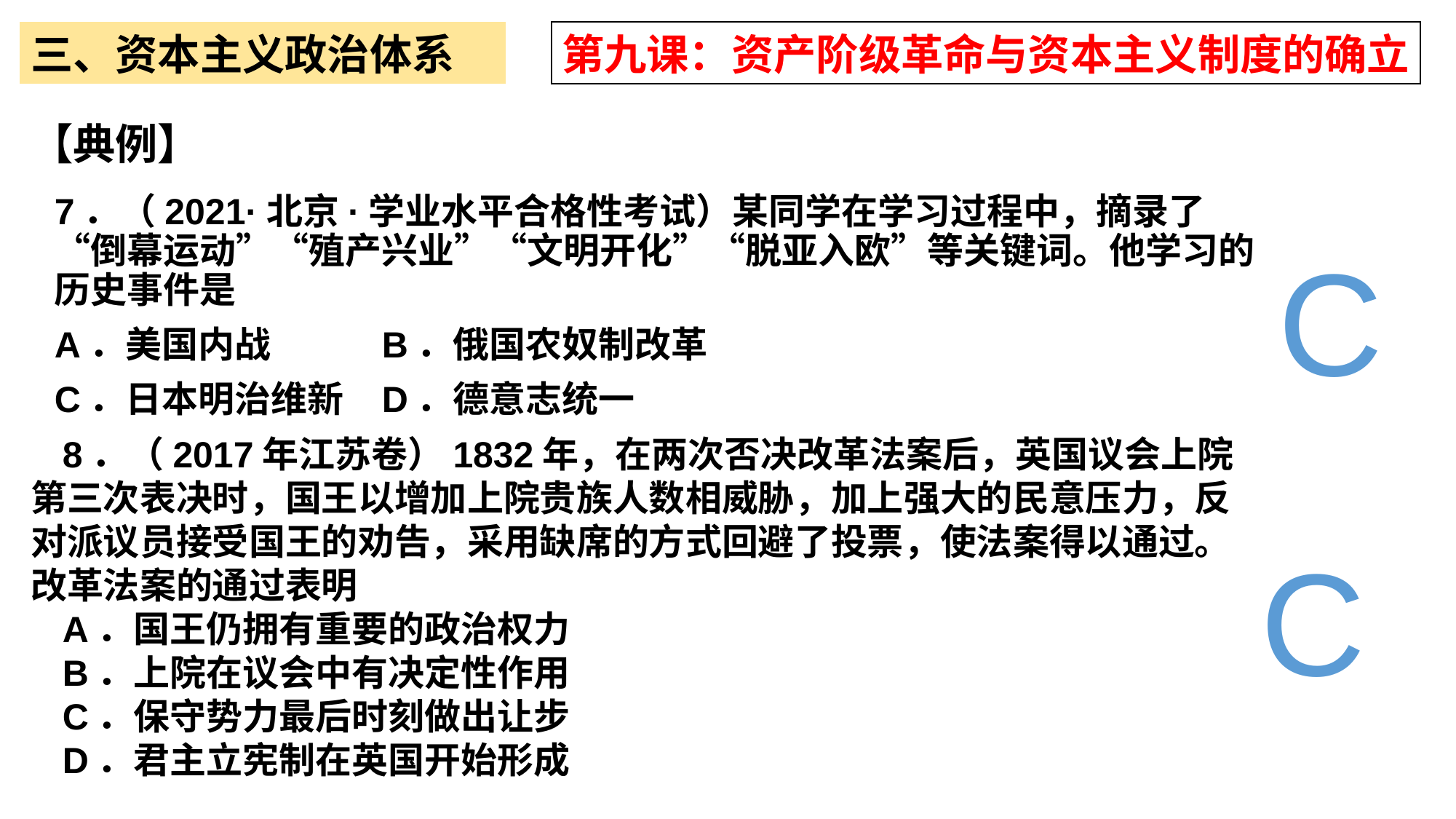

三、资本主义政治体系
第九课：资产阶级革命与资本主义制度的确立
【典例】
7．（2021·北京·学业水平合格性考试）某同学在学习过程中，摘录了“倒幕运动”“殖产兴业”“文明开化”“脱亚入欧”等关键词。他学习的历史事件是
A．美国内战 	B．俄国农奴制改革
C．日本明治维新 	D．德意志统一
C
8．（2017年江苏卷）1832年，在两次否决改革法案后，英国议会上院第三次表决时，国王以增加上院贵族人数相威胁，加上强大的民意压力，反对派议员接受国王的劝告，采用缺席的方式回避了投票，使法案得以通过。改革法案的通过表明
A．国王仍拥有重要的政治权力
B．上院在议会中有决定性作用
C．保守势力最后时刻做出让步
D．君主立宪制在英国开始形成
C